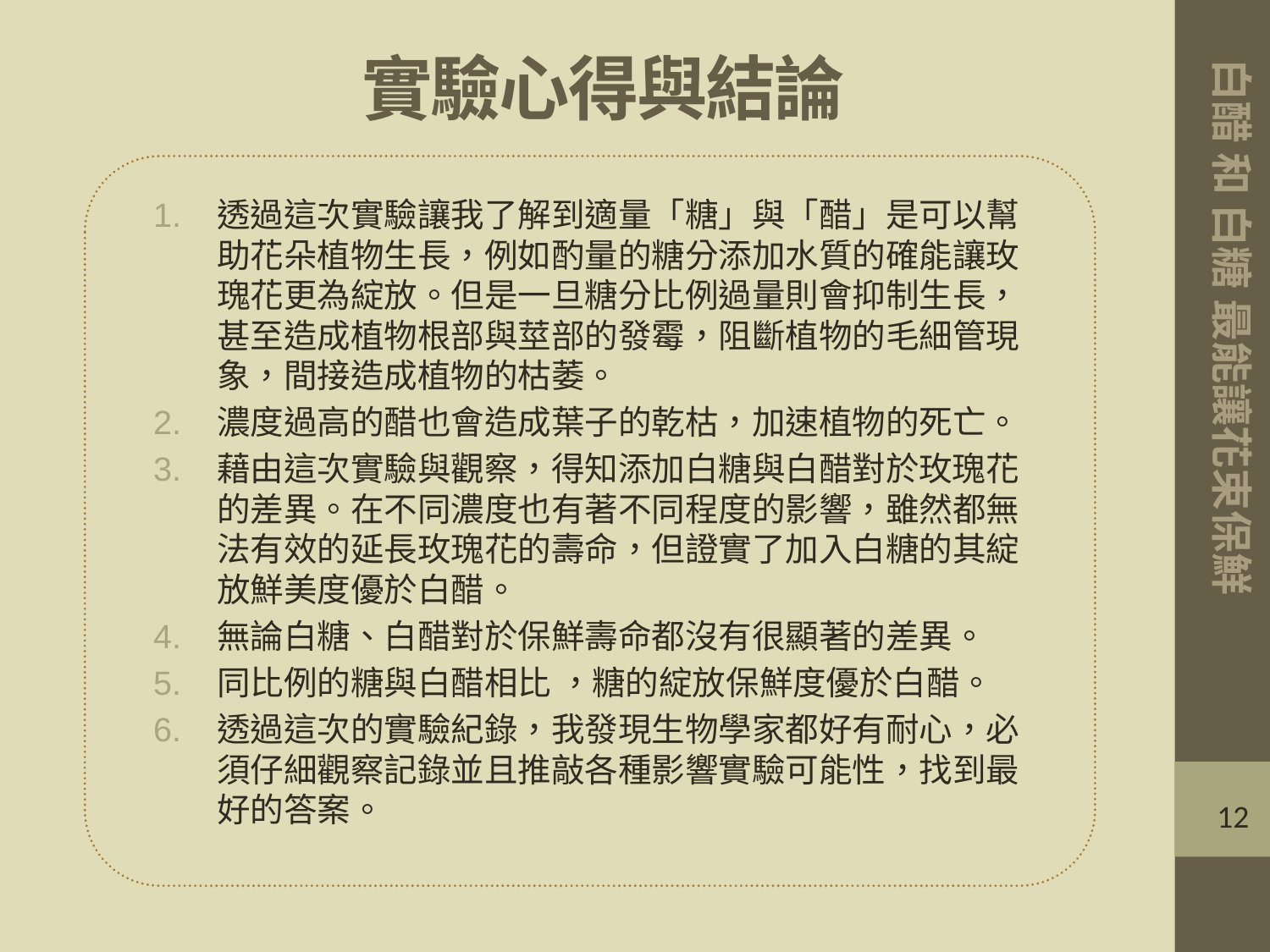

# 實驗心得與結論
白醋 和 白糖 最能讓花束保鮮

透過這次實驗讓我了解到適量「糖」與「醋」是可以幫助花朵植物生長，例如酌量的糖分添加水質的確能讓玫瑰花更為綻放。但是一旦糖分比例過量則會抑制生長，甚至造成植物根部與莖部的發霉，阻斷植物的毛細管現象，間接造成植物的枯萎。
濃度過高的醋也會造成葉子的乾枯，加速植物的死亡。
藉由這次實驗與觀察，得知添加白糖與白醋對於玫瑰花的差異。在不同濃度也有著不同程度的影響，雖然都無法有效的延長玫瑰花的壽命，但證實了加入白糖的其綻放鮮美度優於白醋。
無論白糖、白醋對於保鮮壽命都沒有很顯著的差異。
同比例的糖與白醋相比 ，糖的綻放保鮮度優於白醋。
透過這次的實驗紀錄，我發現生物學家都好有耐心，必須仔細觀察記錄並且推敲各種影響實驗可能性，找到最好的答案。

12